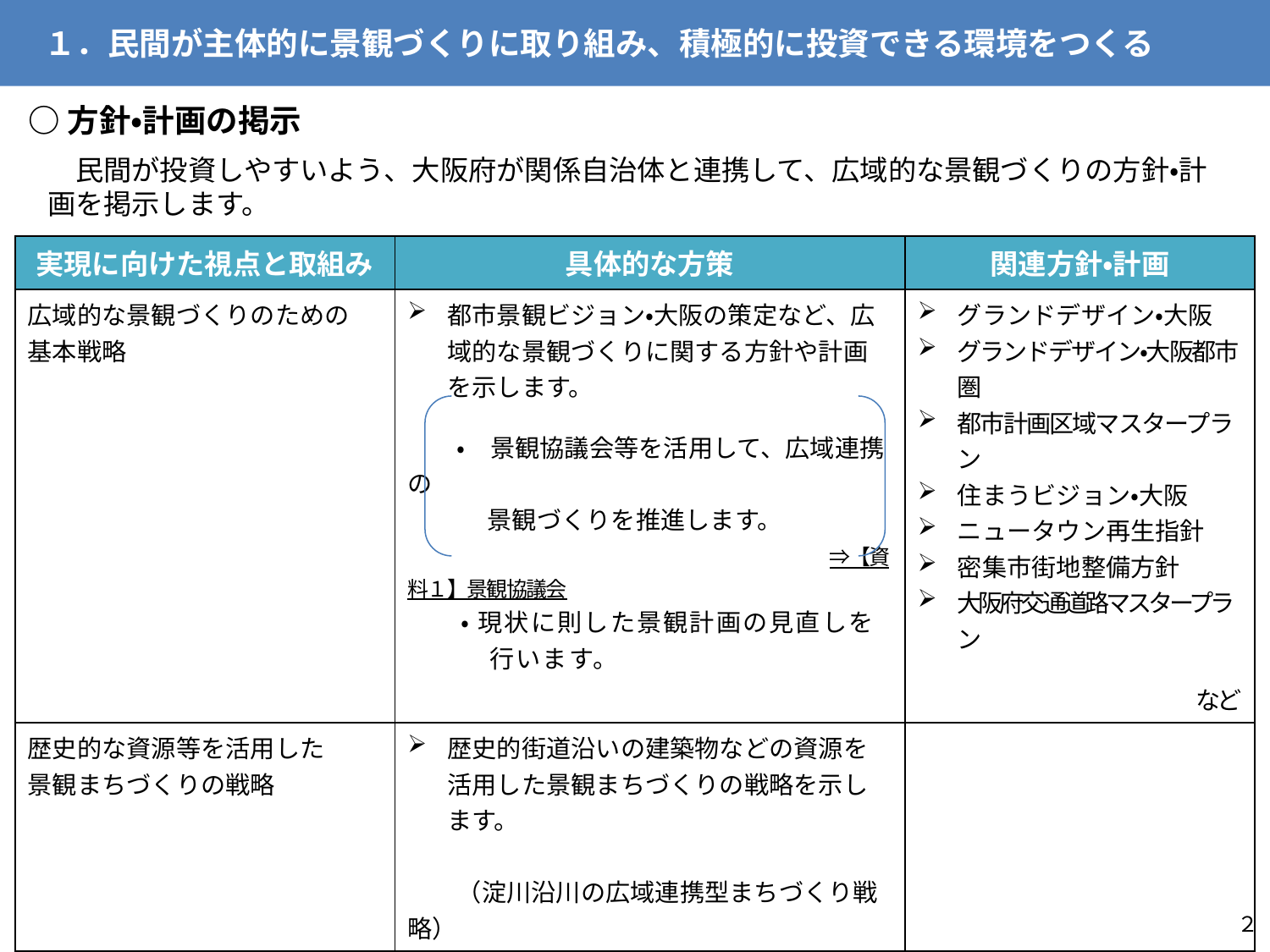

１．民間が主体的に景観づくりに取り組み、積極的に投資できる環境をつくる
○方針・計画の掲示
　民間が投資しやすいよう、大阪府が関係自治体と連携して、広域的な景観づくりの方針・計画を掲示します。
| 実現に向けた視点と取組み | 具体的な方策 | 関連方針・計画 |
| --- | --- | --- |
| 広域的な景観づくりのための 基本戦略 | 都市景観ビジョン・大阪の策定など、広域的な景観づくりに関する方針や計画を示します。 　　・　景観協議会等を活用して、広域連携の 　　　 景観づくりを推進します。 　　　　　　　　　　　　　　　　　　⇒【資料１】景観協議会 　　・ 現状に則した景観計画の見直しを 　　 行います。 | グランドデザイン・大阪 グランドデザイン・大阪都市圏 都市計画区域マスタープラン 住まうビジョン・大阪 ニュータウン再生指針 密集市街地整備方針 大阪府交通道路マスタープラン など |
| 歴史的な資源等を活用した 景観まちづくりの戦略 | 歴史的街道沿いの建築物などの資源を活用した景観まちづくりの戦略を示します。 　 　　（淀川沿川の広域連携型まちづくり戦略） |  |
| みどりの創出等をめざす戦略 | みどりを盛り込んだ都市空間創造のための推進戦略など、みどりの創出等をめざす戦略を示します。 | 環境総合計画 緑の基本計画 みどりの大阪推進計画 農空間づくりプラン など |

２